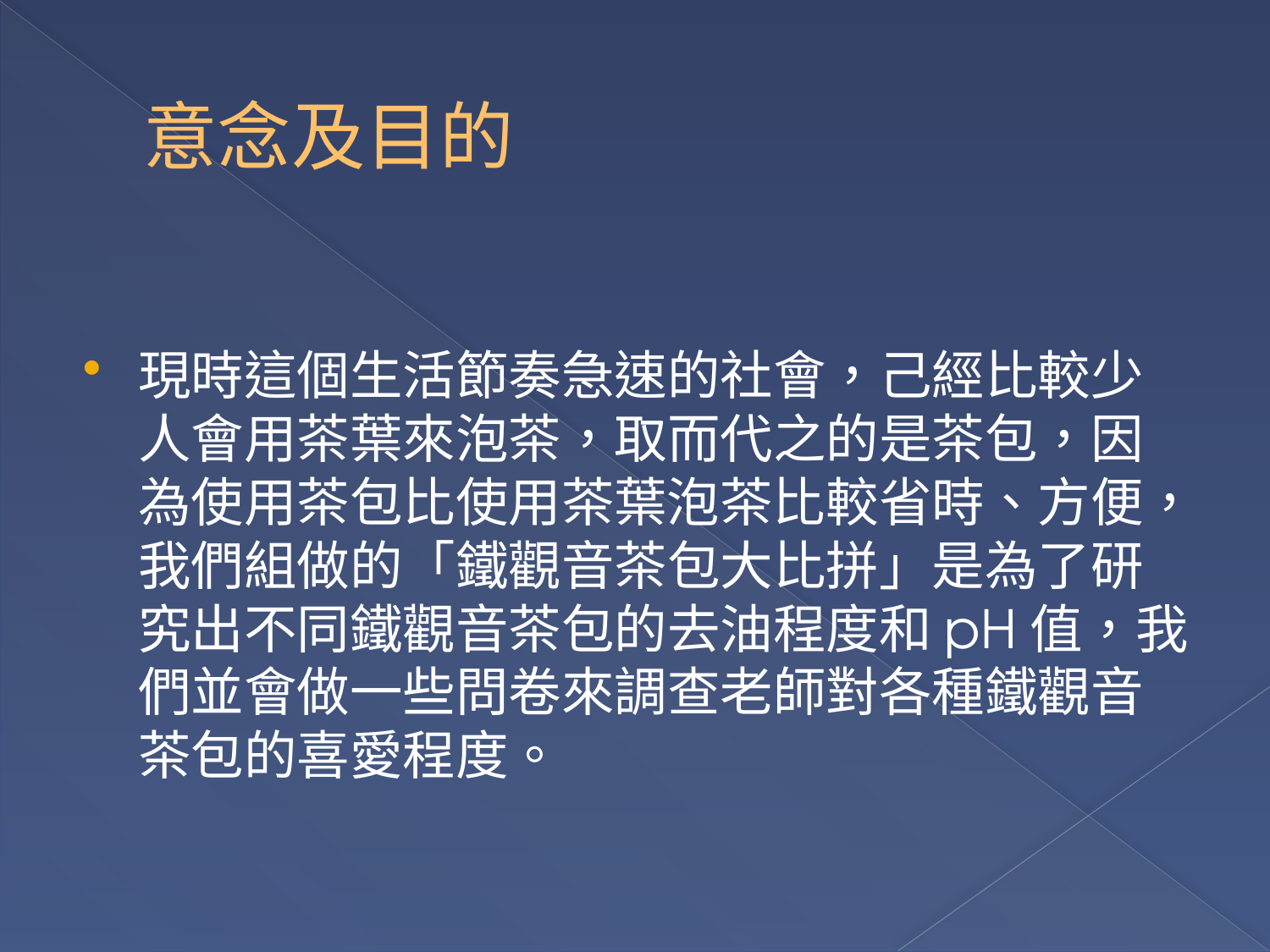

# 意念及目的

現時這個生活節奏急速的社會，己經比較少人會用茶葉來泡茶，取而代之的是茶包，因為使用茶包比使用茶葉泡茶比較省時、方便，我們組做的「鐵觀音茶包大比拼」是為了研究出不同鐵觀音茶包的去油程度和pH值，我們並會做一些問卷來調查老師對各種鐵觀音茶包的喜愛程度。